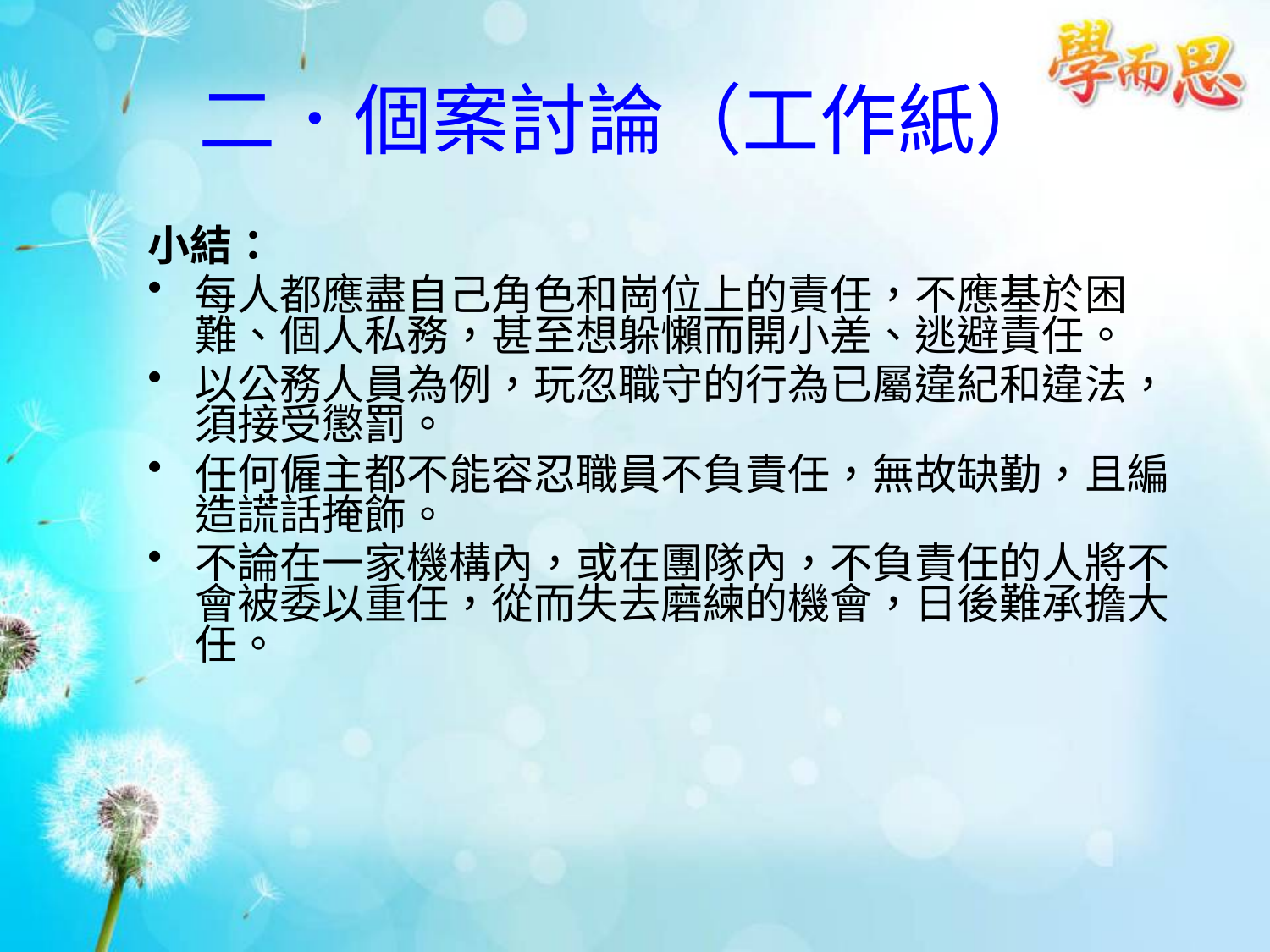

# 二．個案討論（工作紙）
小結：
每人都應盡自己角色和崗位上的責任，不應基於困難、個人私務，甚至想躲懶而開小差、逃避責任。
以公務人員為例，玩忽職守的行為已屬違紀和違法，須接受懲罰。
任何僱主都不能容忍職員不負責任，無故缺勤，且編造謊話掩飾。
不論在一家機構內，或在團隊內，不負責任的人將不會被委以重任，從而失去磨練的機會，日後難承擔大任。